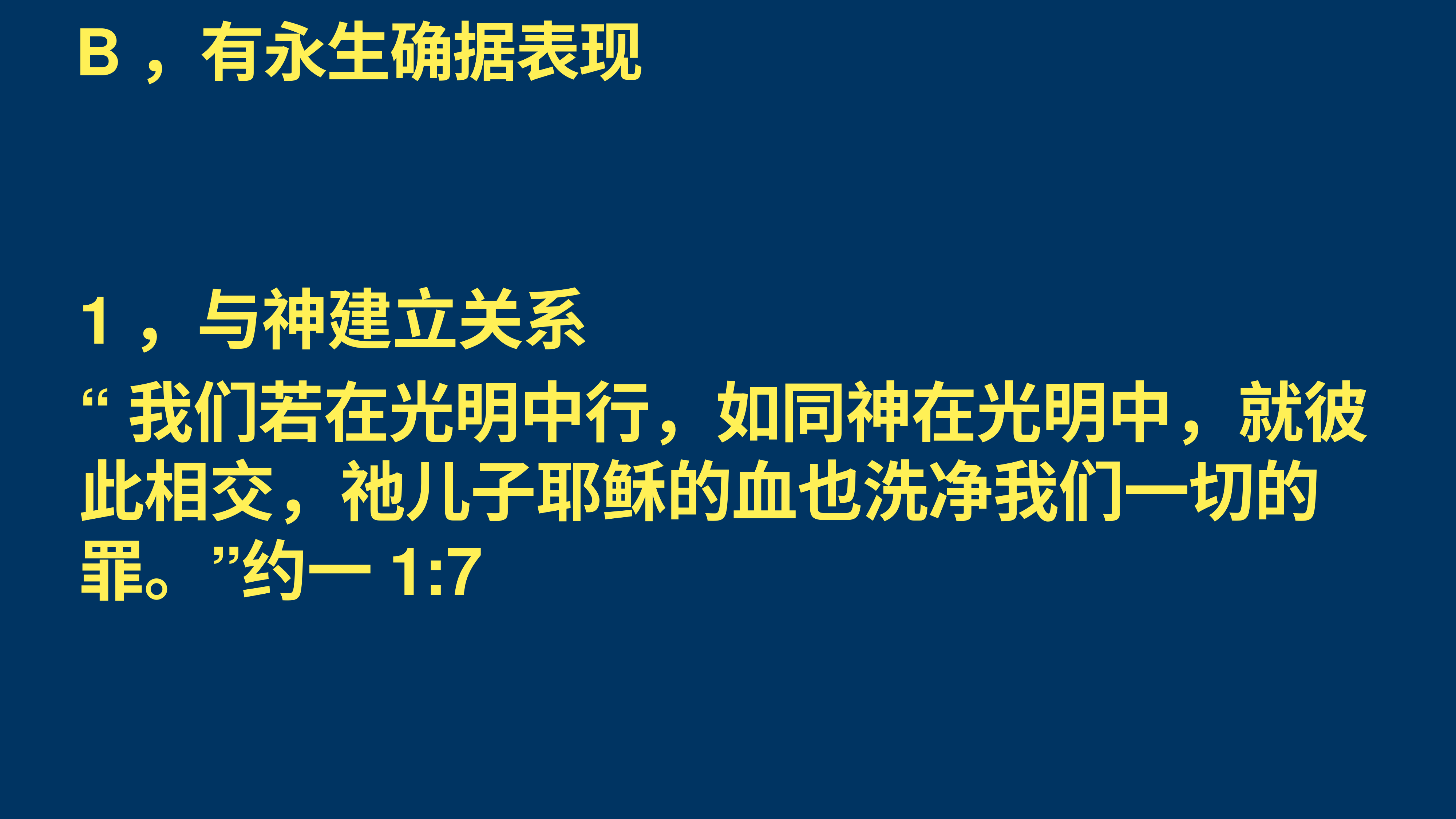

# B，有永生确据表现
1，与神建立关系
“我们若在光明中行，如同神在光明中，就彼此相交，祂儿子耶稣的血也洗净我们一切的罪。”约一1:7